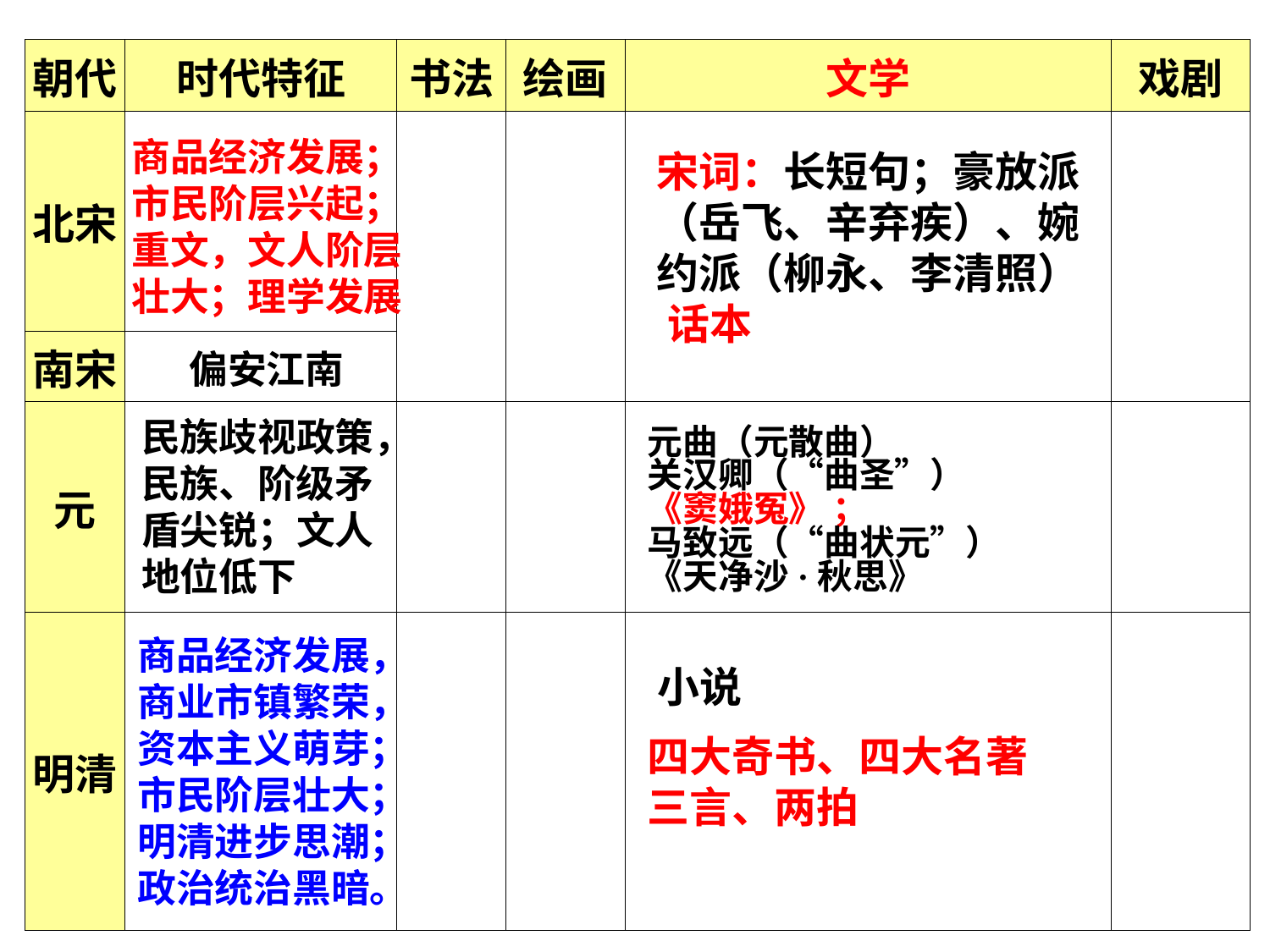

| 朝代 | 时代特征 | 书法 | 绘画 | 文学 | 戏剧 |
| --- | --- | --- | --- | --- | --- |
| 北宋 |  |  |  |  |  |
| 南宋 | 偏安江南 |  |  |  |  |
| 元 |  |  |  |  |  |
| 明清 |  |  |  |  |  |
商品经济发展；市民阶层兴起； 重文，文人阶层壮大；理学发展
宋词：长短句；豪放派（岳飞、辛弃疾）、婉约派（柳永、李清照）
 话本
民族歧视政策，民族、阶级矛盾尖锐；文人地位低下
元曲（元散曲）
关汉卿（“曲圣”）
《窦娥冤》 ；
马致远（“曲状元”）《天净沙·秋思》
商品经济发展，商业市镇繁荣，资本主义萌芽；市民阶层壮大；明清进步思潮；政治统治黑暗。
小说
四大奇书、四大名著
三言、两拍